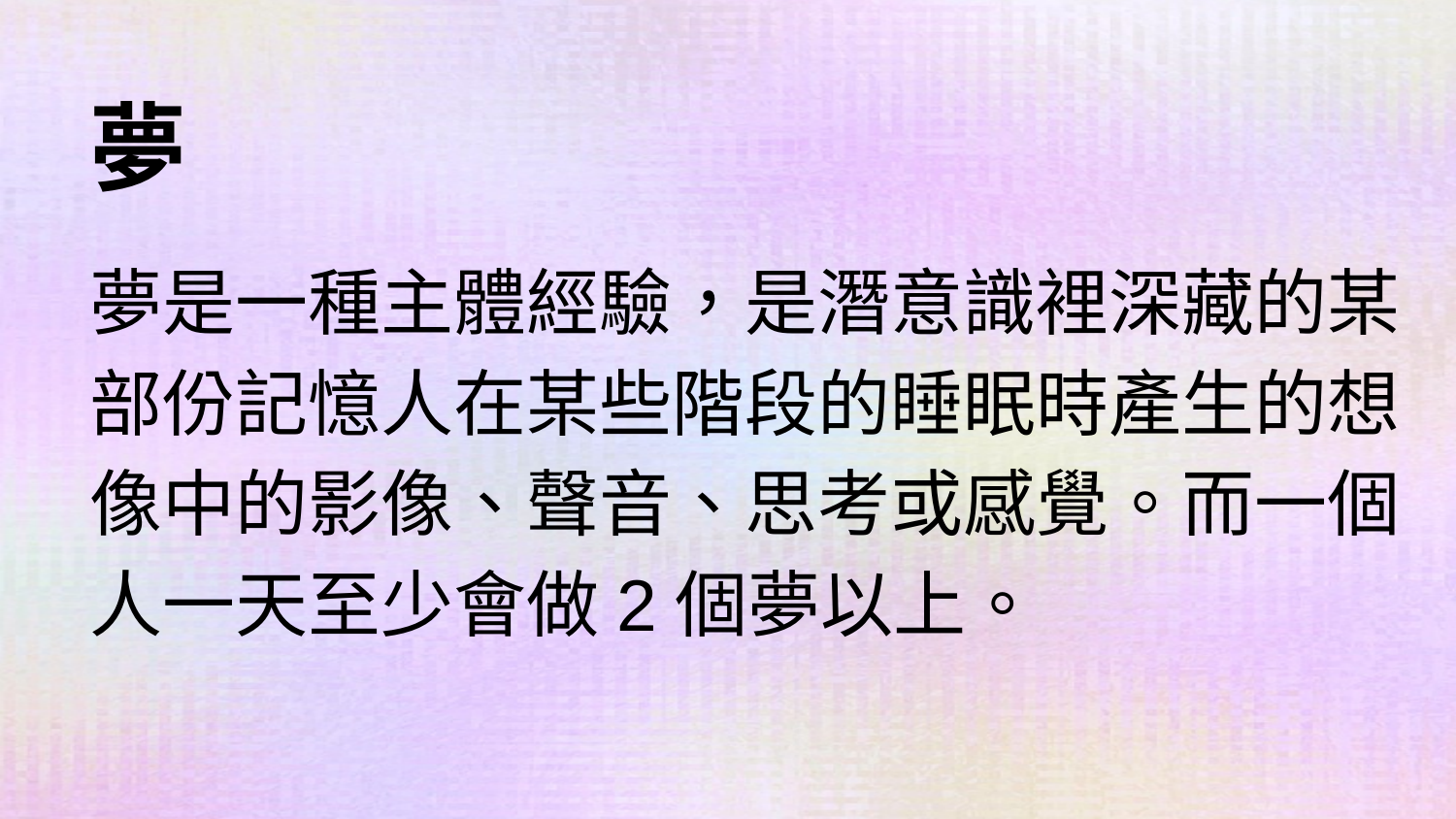

# 夢

夢是一種主體經驗，是潛意識裡深藏的某部份記憶人在某些階段的睡眠時產生的想像中的影像、聲音、思考或感覺。而一個人一天至少會做2個夢以上。